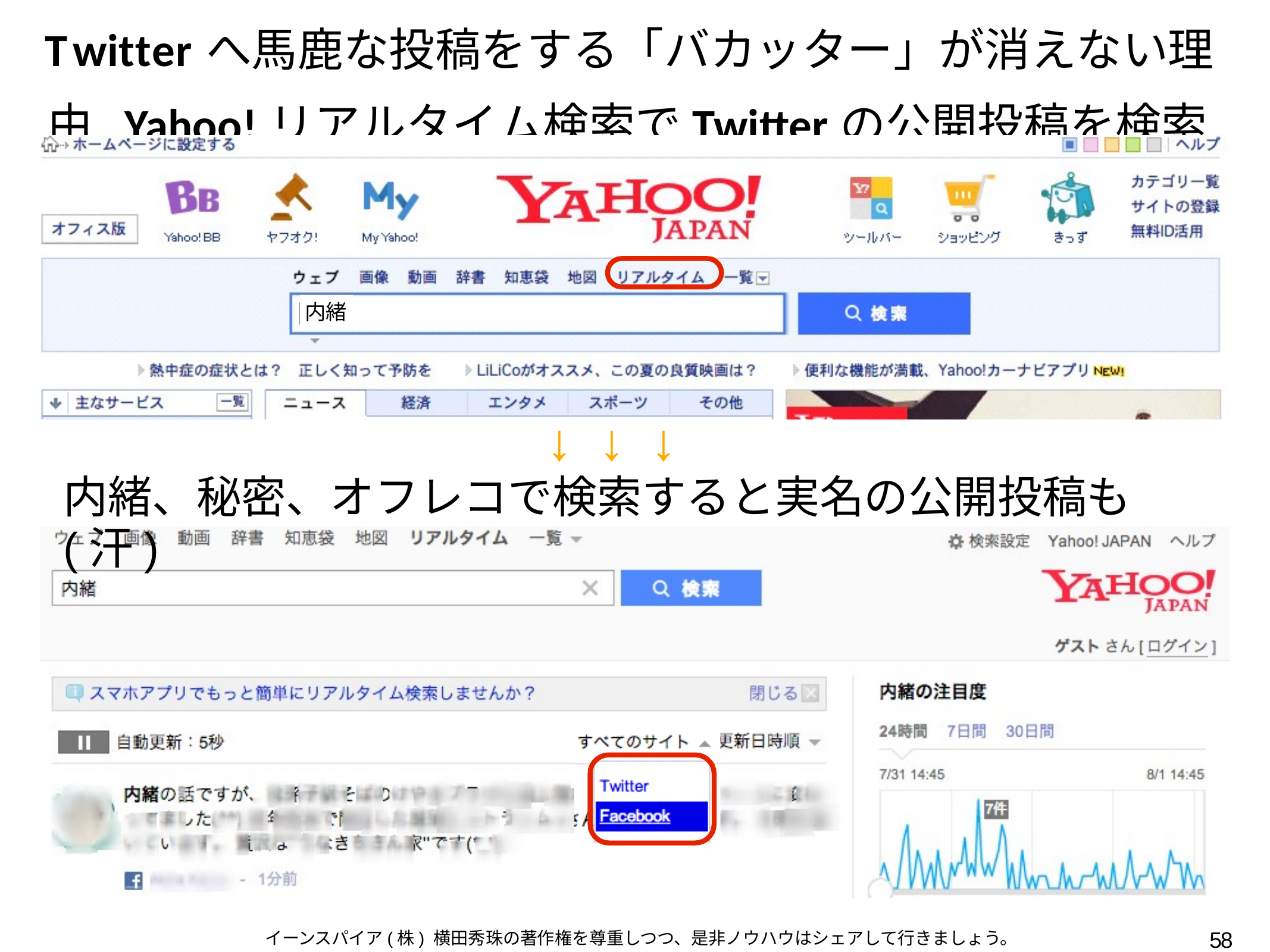

# Twitterへ馬鹿な投稿をする「バカッター」が消えない理由  Yahoo!リアルタイム検索でTwitterの公開投稿を検索できる

内緒
↓ ↓ ↓
内緒、秘密、オフレコで検索すると実名の公開投稿も(汗)

58
イーンスパイア(株) 横田秀珠の著作権を尊重しつつ、是非ノウハウはシェアして行きましょう。